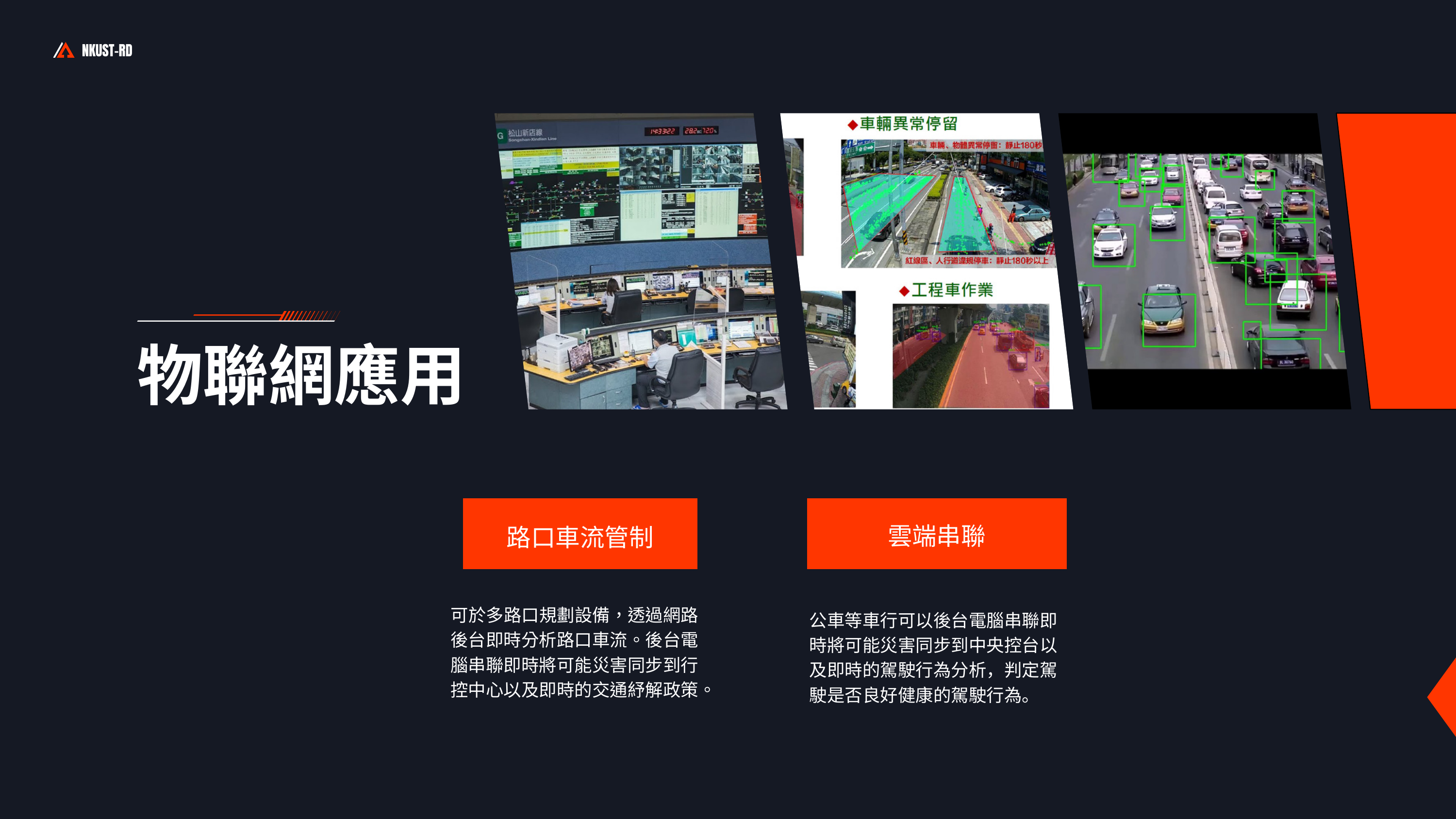

NKUST-RD

物聯網應用

雲端串聯
路口車流管制
可於多路口規劃設備，透過網路後台即時分析路口車流。後台電腦串聯即時將可能災害同步到行控中心以及即時的交通紓解政策。
公車等車行可以後台電腦串聯即時將可能災害同步到中央控台以及即時的駕駛行為分析，判定駕駛是否良好健康的駕駛行為。